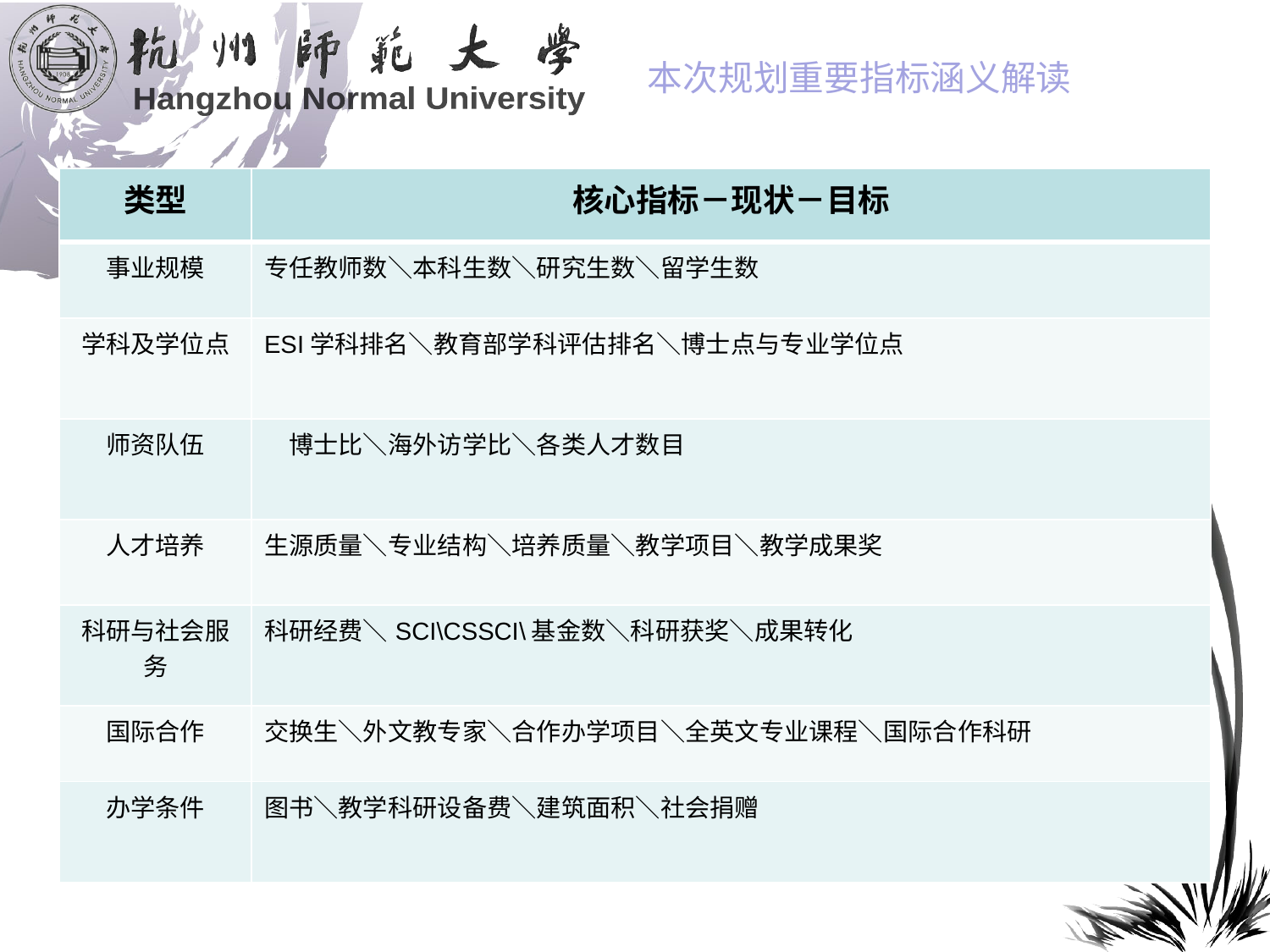

本次规划重要指标涵义解读
| 类型 | 核心指标－现状－目标 |
| --- | --- |
| 事业规模 | 专任教师数＼本科生数＼研究生数＼留学生数 |
| 学科及学位点 | ESI学科排名＼教育部学科评估排名＼博士点与专业学位点 |
| 师资队伍 | 博士比＼海外访学比＼各类人才数目 |
| 人才培养 | 生源质量＼专业结构＼培养质量＼教学项目＼教学成果奖 |
| 科研与社会服务 | 科研经费＼SCI\CSSCI\基金数＼科研获奖＼成果转化 |
| 国际合作 | 交换生＼外文教专家＼合作办学项目＼全英文专业课程＼国际合作科研 |
| 办学条件 | 图书＼教学科研设备费＼建筑面积＼社会捐赠 |